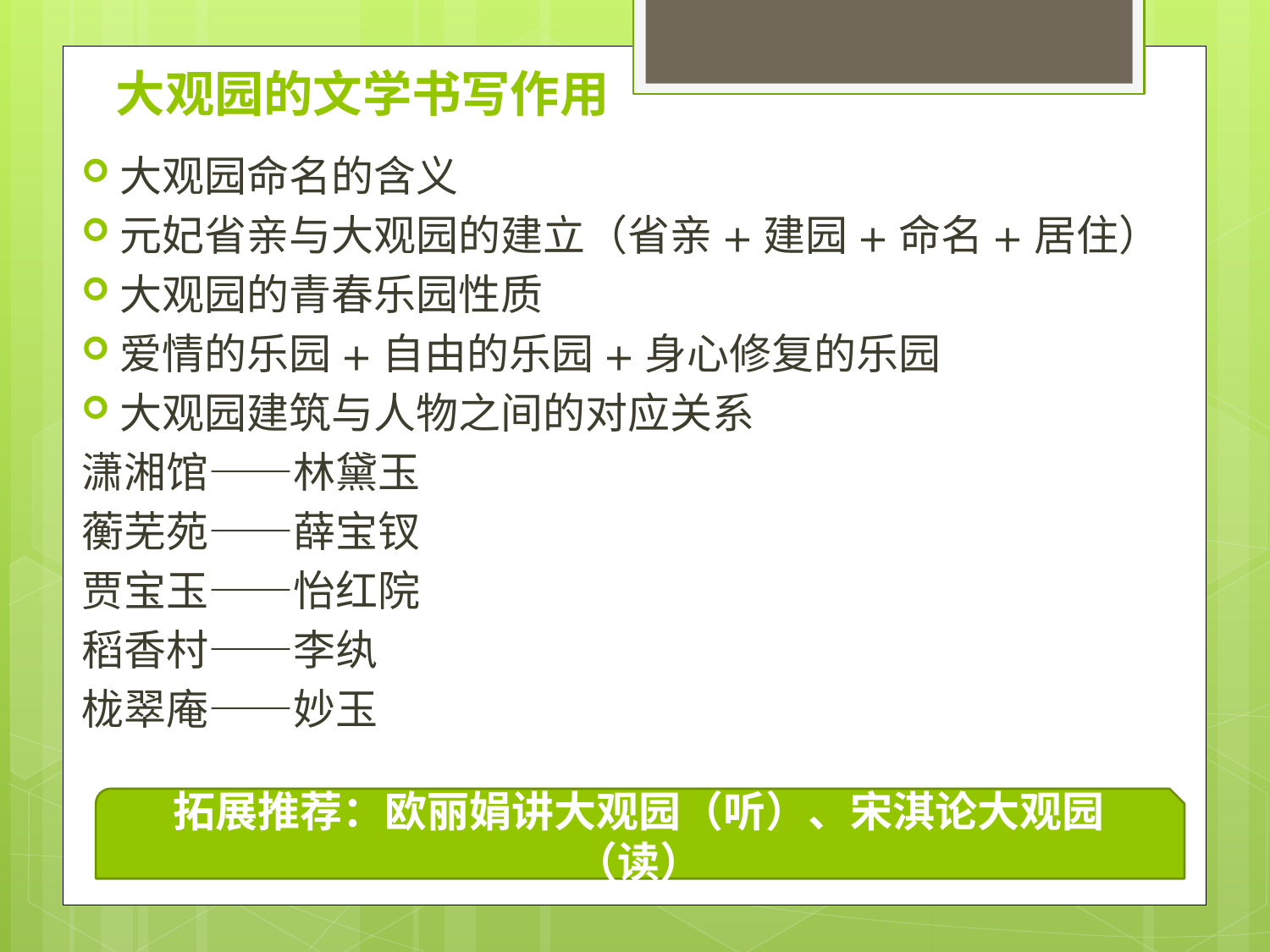

# 大观园的文学书写作用
大观园命名的含义
元妃省亲与大观园的建立（省亲+建园+命名+居住）
大观园的青春乐园性质
爱情的乐园+自由的乐园+身心修复的乐园
大观园建筑与人物之间的对应关系
潇湘馆——林黛玉
蘅芜苑——薛宝钗
贾宝玉——怡红院
稻香村——李纨
栊翠庵——妙玉

拓展推荐：欧丽娟讲大观园（听）、宋淇论大观园（读）